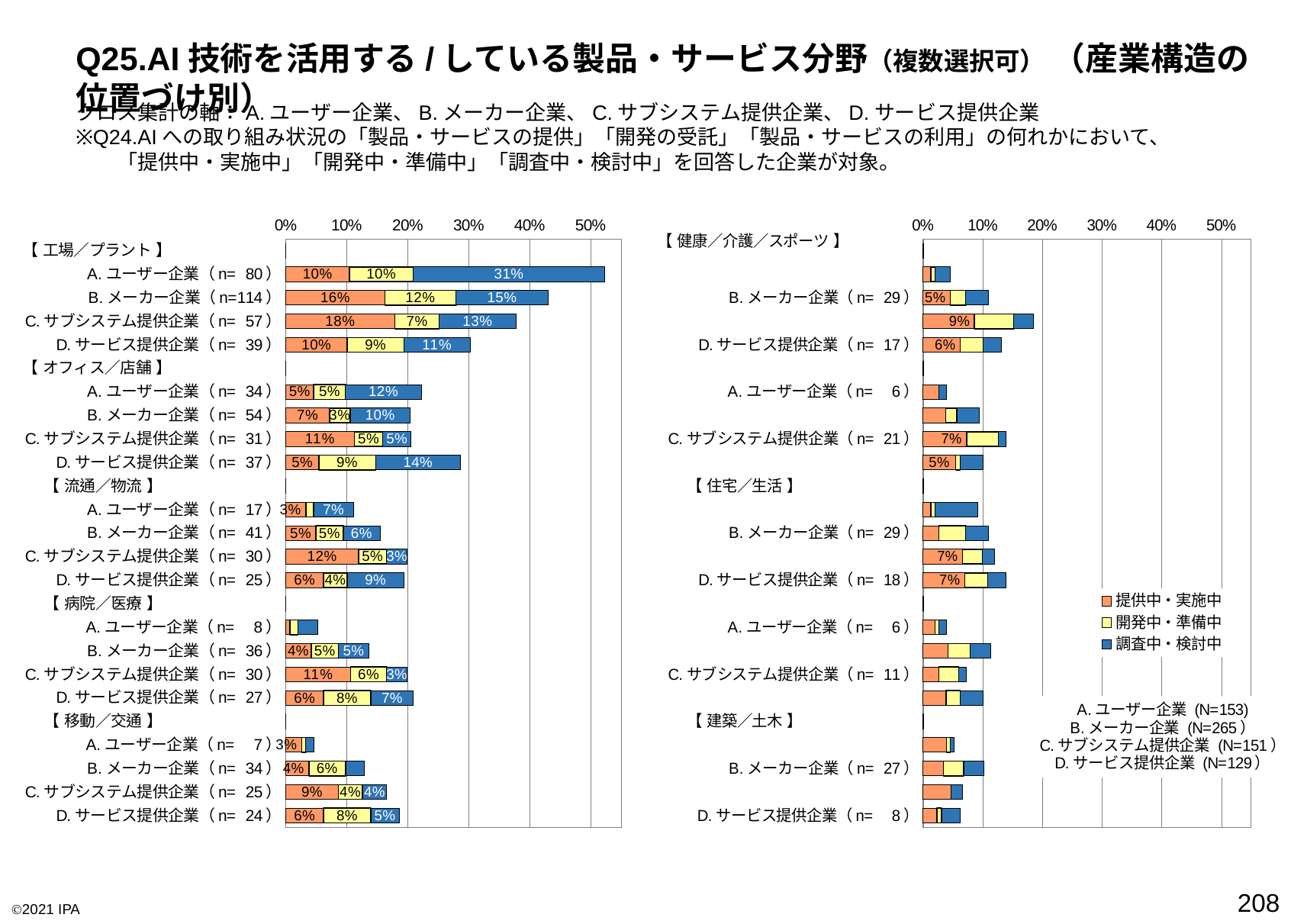

Q25.AI技術を活用する/している製品・サービス分野（複数選択可） （産業構造の位置づけ別）
クロス集計の軸：A.ユーザー企業、B.メーカー企業、C.サブシステム提供企業、D.サービス提供企業
※Q24.AIへの取り組み状況の「製品・サービスの提供」「開発の受託」「製品・サービスの利用」の何れかにおいて、
　　「提供中・実施中」「開発中・準備中」「調査中・検討中」を回答した企業が対象。

### Chart

| Category | 提供中・実施中 | 開発中・準備中 | 調査中・検討中 |
|---|---|---|---|
| 【 工場／プラント 】                        | 0.0 | 0.0 | 0.0 |
| A.ユーザー企業（n=  80） | 0.10457516339869281 | 0.10457516339869281 | 0.3137254901960784 |
| B.メーカー企業（n=114） | 0.16226415094339622 | 0.1169811320754717 | 0.1509433962264151 |
| C.サブシステム提供企業（n=  57） | 0.17880794701986755 | 0.0728476821192053 | 0.12582781456953643 |
| D.サービス提供企業（n=  39） | 0.10077519379844961 | 0.09302325581395349 | 0.10852713178294573 |
| 【 オフィス／店舗 】                        | 0.0 | 0.0 | 0.0 |
| A.ユーザー企業（n=  34） | 0.0457516339869281 | 0.05228758169934641 | 0.12418300653594772 |
| B.メーカー企業（n=  54） | 0.07169811320754717 | 0.033962264150943396 | 0.09811320754716982 |
| C.サブシステム提供企業（n=  31） | 0.11258278145695365 | 0.046357615894039736 | 0.046357615894039736 |
| D.サービス提供企業（n=  37） | 0.05426356589147287 | 0.09302325581395349 | 0.13953488372093023 |
| 【 流通／物流 】                          | 0.0 | 0.0 | 0.0 |
| A.ユーザー企業（n=  17） | 0.032679738562091505 | 0.013071895424836602 | 0.06535947712418301 |
| B.メーカー企業（n=  41） | 0.04905660377358491 | 0.045283018867924525 | 0.06037735849056604 |
| C.サブシステム提供企業（n=  30） | 0.11920529801324503 | 0.046357615894039736 | 0.033112582781456956 |
| D.サービス提供企業（n=  25） | 0.06201550387596899 | 0.03875968992248062 | 0.09302325581395349 |
| 【 病院／医療 】                          | 0.0 | 0.0 | 0.0 |
| A.ユーザー企業（n=    8） | 0.006535947712418301 | 0.013071895424836602 | 0.032679738562091505 |
| B.メーカー企業（n=  36） | 0.04150943396226415 | 0.045283018867924525 | 0.04905660377358491 |
| C.サブシステム提供企業（n=  30） | 0.10596026490066225 | 0.059602649006622516 | 0.033112582781456956 |
| D.サービス提供企業（n=  27） | 0.06201550387596899 | 0.07751937984496124 | 0.06976744186046512 |
| 【 移動／交通 】                          | 0.0 | 0.0 | 0.0 |
| A.ユーザー企業（n=    7） | 0.026143790849673203 | 0.006535947712418301 | 0.013071895424836602 |
| B.メーカー企業（n=  34） | 0.03773584905660377 | 0.06037735849056604 | 0.03018867924528302 |
| C.サブシステム提供企業（n=  25） | 0.08609271523178808 | 0.039735099337748346 | 0.039735099337748346 |
| D.サービス提供企業（n=  24） | 0.06201550387596899 | 0.07751937984496124 | 0.046511627906976744 |

### Chart:

| Category | 提供中・実施中 | 開発中・準備中 | 調査中・検討中 |
|---|---|---|---|
| 【 健康／介護／スポーツ 】                     | 0.0 | 0.0 | 0.0 |
| A.ユーザー企業（n=    7） | 0.013071895424836602 | 0.006535947712418301 | 0.026143790849673203 |
| B.メーカー企業（n=  29） | 0.045283018867924525 | 0.026415094339622643 | 0.03773584905660377 |
| C.サブシステム提供企業（n=  28） | 0.08609271523178808 | 0.06622516556291391 | 0.033112582781456956 |
| D.サービス提供企業（n=  17） | 0.06201550387596899 | 0.03875968992248062 | 0.031007751937984496 |
| 【 防犯／防災 】                          | 0.0 | 0.0 | 0.0 |
| A.ユーザー企業（n=    6） | 0.026143790849673203 | 0.0 | 0.013071895424836602 |
| B.メーカー企業（n=  25） | 0.03773584905660377 | 0.018867924528301886 | 0.03773584905660377 |
| C.サブシステム提供企業（n=  21） | 0.0728476821192053 | 0.052980132450331126 | 0.013245033112582781 |
| D.サービス提供企業（n=  13） | 0.05426356589147287 | 0.007751937984496124 | 0.03875968992248062 |
| 【 住宅／生活 】                          | 0.0 | 0.0 | 0.0 |
| A.ユーザー企業（n=  14） | 0.013071895424836602 | 0.006535947712418301 | 0.0718954248366013 |
| B.メーカー企業（n=  29） | 0.026415094339622643 | 0.045283018867924525 | 0.03773584905660377 |
| C.サブシステム提供企業（n=  18） | 0.06622516556291391 | 0.033112582781456956 | 0.019867549668874173 |
| D.サービス提供企業（n=  18） | 0.06976744186046512 | 0.03875968992248062 | 0.031007751937984496 |
| 【 農林水産 】                           | 0.0 | 0.0 | 0.0 |
| A.ユーザー企業（n=    6） | 0.0196078431372549 | 0.006535947712418301 | 0.013071895424836602 |
| B.メーカー企業（n=  30） | 0.04150943396226415 | 0.03773584905660377 | 0.033962264150943396 |
| C.サブシステム提供企業（n=  11） | 0.026490066225165563 | 0.033112582781456956 | 0.013245033112582781 |
| D.サービス提供企業（n=  13） | 0.03875968992248062 | 0.023255813953488372 | 0.03875968992248062 |
| 【 建築／土木 】                          | 0.0 | 0.0 | 0.0 |
| A.ユーザー企業（n=    8） | 0.0392156862745098 | 0.006535947712418301 | 0.006535947712418301 |
| B.メーカー企業（n=  27） | 0.033962264150943396 | 0.033962264150943396 | 0.033962264150943396 |
| C.サブシステム提供企業（n=  10） | 0.046357615894039736 | 0.0 | 0.019867549668874173 |
| D.サービス提供企業（n=    8） | 0.023255813953488372 | 0.007751937984496124 | 0.031007751937984496 |